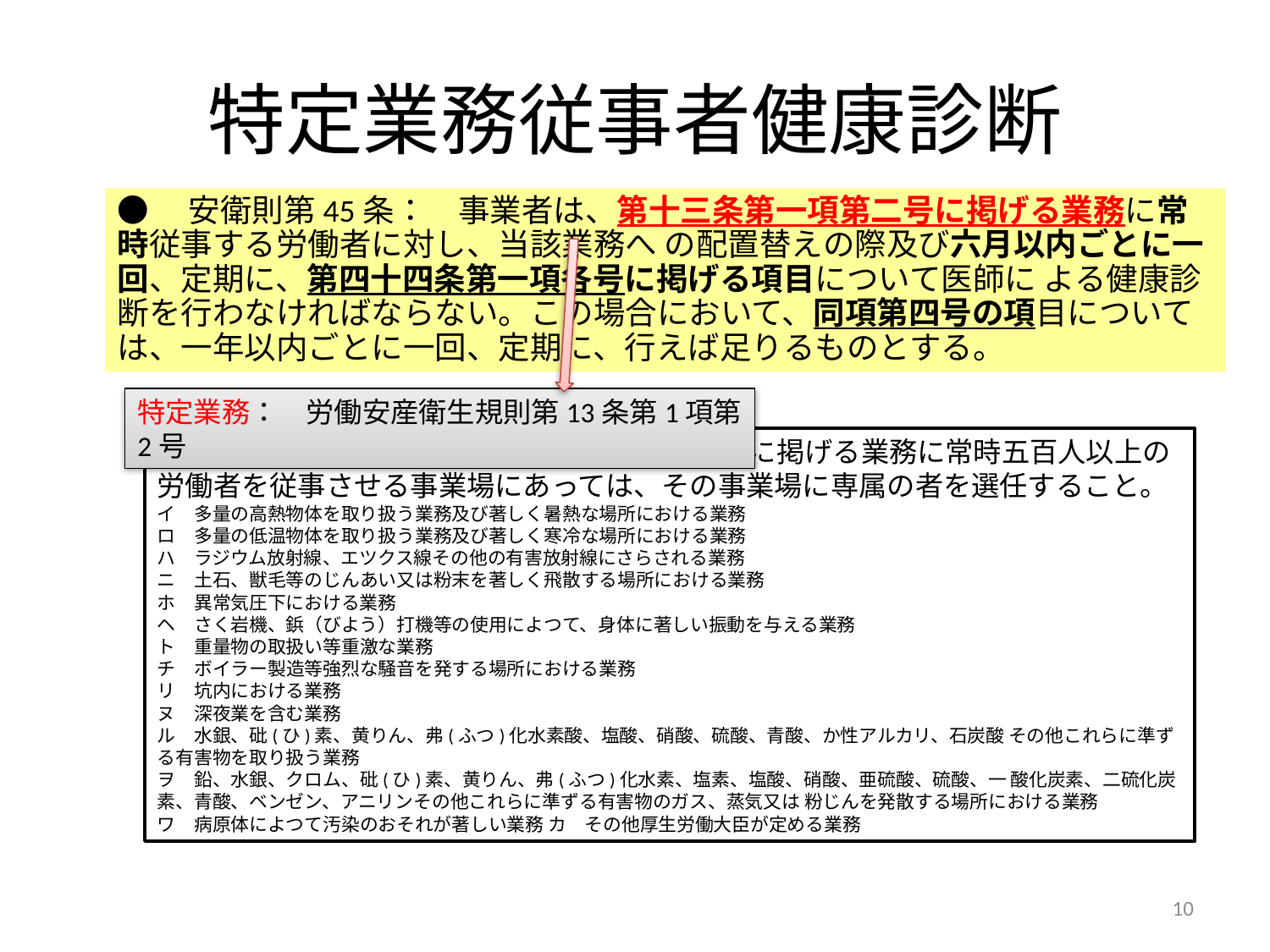

特定業務従事者健康診断
●　安衛則第45条：　事業者は、第十三条第一項第二号に掲げる業務に常時従事する労働者に対し、当該業務へ の配置替えの際及び六月以内ごとに一回、定期に、第四十四条第一項各号に掲げる項目について医師に よる健康診断を行わなければならない。この場合において、同項第四号の項目については、一年以内ごとに一回、定期に、行えば足りるものとする。

特定業務：　労働安産衛生規則第13条第1項第2号
常時千人以上の労働者を使用する事業場又は次に掲げる業務に常時五百人以上の労働者を従事させる事業場にあっては、その事業場に専属の者を選任すること。
イ　多量の高熱物体を取り扱う業務及び著しく暑熱な場所における業務
ロ　多量の低温物体を取り扱う業務及び著しく寒冷な場所における業務
ハ　ラジウム放射線、エツクス線その他の有害放射線にさらされる業務
ニ　土石、獣毛等のじんあい又は粉末を著しく飛散する場所における業務
ホ　異常気圧下における業務
ヘ　さく岩機、鋲（びよう）打機等の使用によつて、身体に著しい振動を与える業務
ト　重量物の取扱い等重激な業務
チ　ボイラー製造等強烈な騒音を発する場所における業務
リ　坑内における業務
ヌ　深夜業を含む業務
ル　水銀、砒(ひ)素、黄りん、弗(ふつ)化水素酸、塩酸、硝酸、硫酸、青酸、か性アルカリ、石炭酸 その他これらに準ずる有害物を取り扱う業務
ヲ　鉛、水銀、クロム、砒(ひ)素、黄りん、弗(ふつ)化水素、塩素、塩酸、硝酸、亜硫酸、硫酸、一 酸化炭素、二硫化炭素、青酸、ベンゼン、アニリンその他これらに準ずる有害物のガス、蒸気又は 粉じんを発散する場所における業務
ワ　病原体によつて汚染のおそれが著しい業務 カ　その他厚生労働大臣が定める業務

10